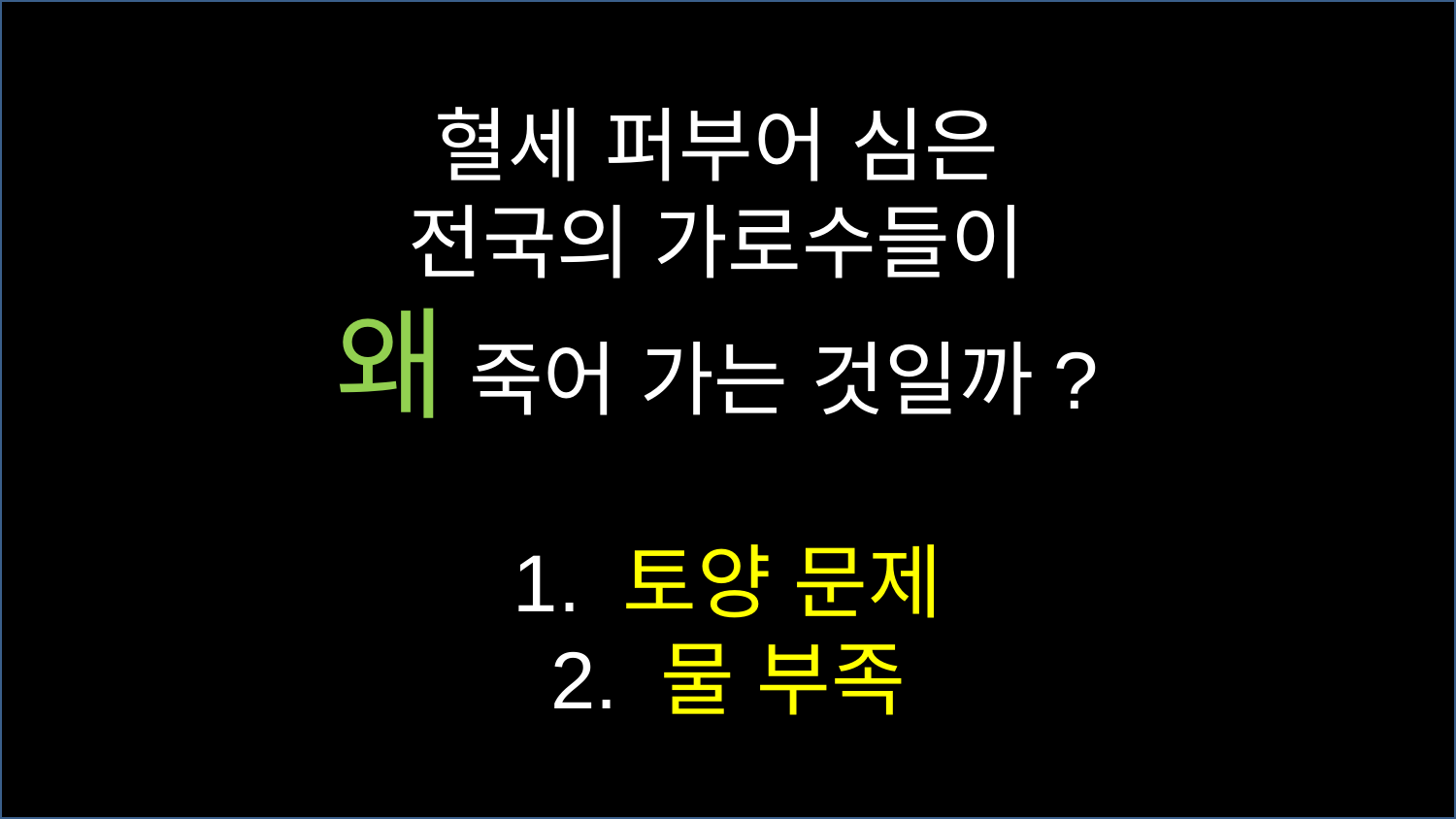

혈세 퍼부어 심은
전국의 가로수들이
왜 죽어 가는 것일까?

 토양 문제
 물 부족
#